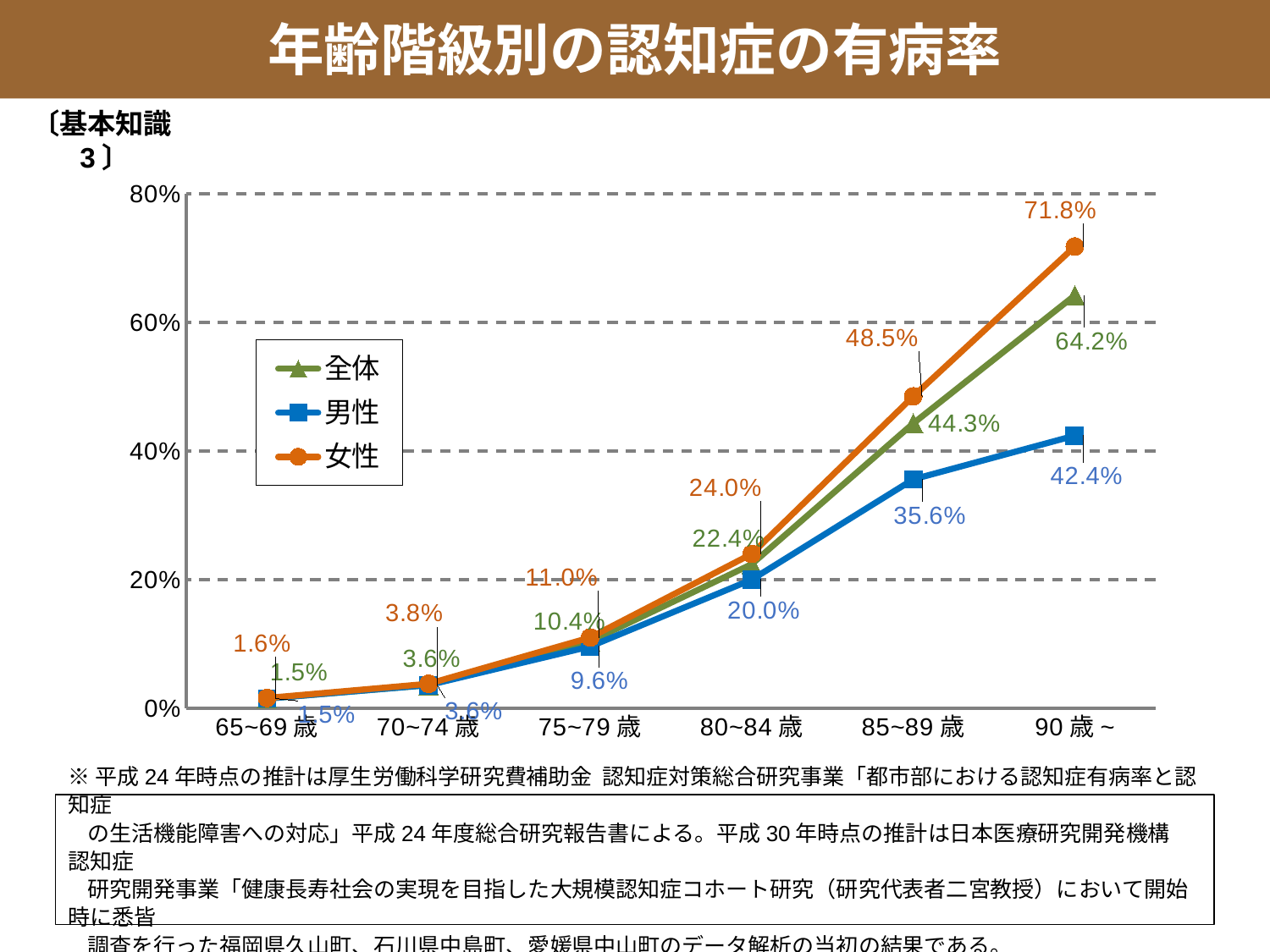

年齢階級別の認知症の有病率
〔基本知識3〕

### Chart

| Category | 全体 | 男性 | 女性 |
|---|---|---|---|
| 65~69歳 | 0.015 | 0.015 | 0.016 |
| 70~74歳 | 0.036000000000000004 | 0.036000000000000004 | 0.038 |
| 75~79歳 | 0.10400000000000001 | 0.096 | 0.11 |
| 80~84歳 | 0.22399999999999998 | 0.2 | 0.24 |
| 85~89歳 | 0.44299999999999995 | 0.35600000000000004 | 0.485 |
| 90歳~ | 0.642 | 0.424 | 0.718 |
※平成24年時点の推計は厚生労働科学研究費補助金  認知症対策総合研究事業「都市部における認知症有病率と認知症
   の生活機能障害への対応」平成24年度総合研究報告書による。平成30年時点の推計は日本医療研究開発機構  認知症
   研究開発事業「健康長寿社会の実現を目指した大規模認知症コホート研究（研究代表者二宮教授）において開始時に悉皆
   調査を行った福岡県久山町、石川県中島町、愛媛県中山町のデータ解析の当初の結果である。